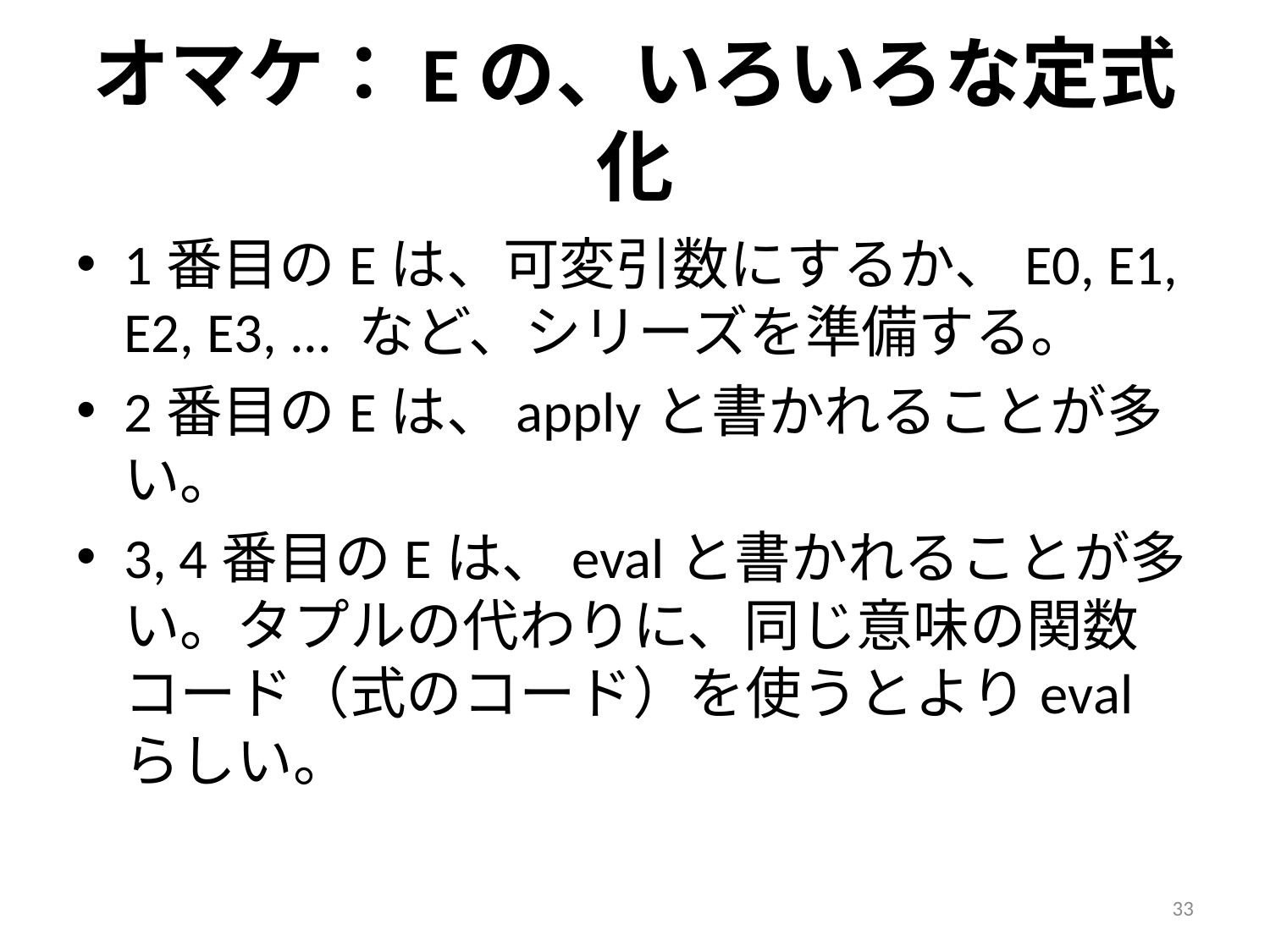

# オマケ：Eの、いろいろな定式化
1番目のEは、可変引数にするか、E0, E1, E2, E3, ... など、シリーズを準備する。
2番目のEは、applyと書かれることが多い。
3, 4番目のEは、evalと書かれることが多い。タプルの代わりに、同じ意味の関数コード（式のコード）を使うとよりevalらしい。
33